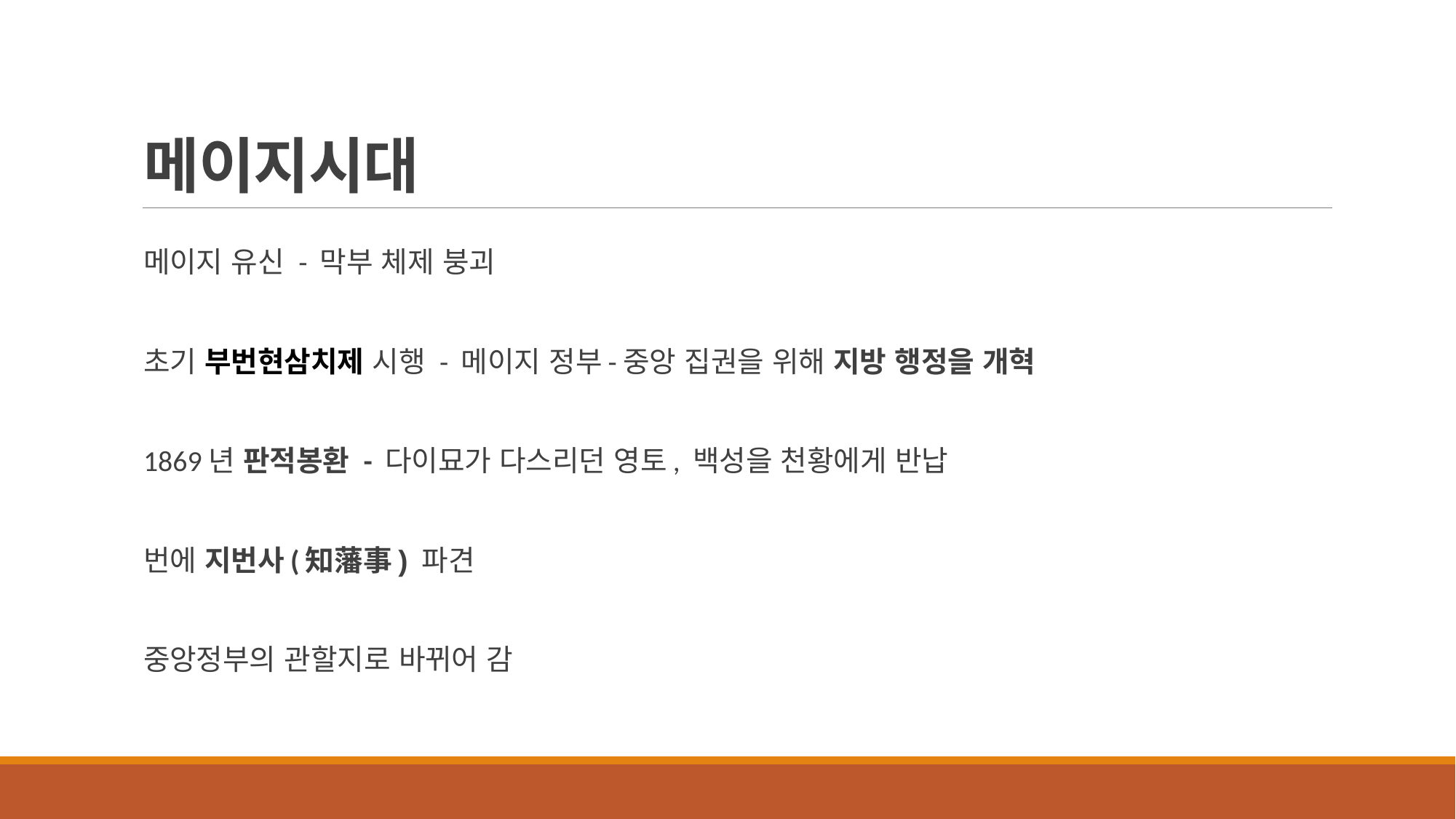

# 메이지시대
메이지 유신 - 막부 체제 붕괴

초기 부번현삼치제 시행 - 메이지 정부-중앙 집권을 위해 지방 행정을 개혁

1869년 판적봉환 - 다이묘가 다스리던 영토, 백성을 천황에게 반납

번에 지번사(知藩事) 파견

중앙정부의 관할지로 바뀌어 감